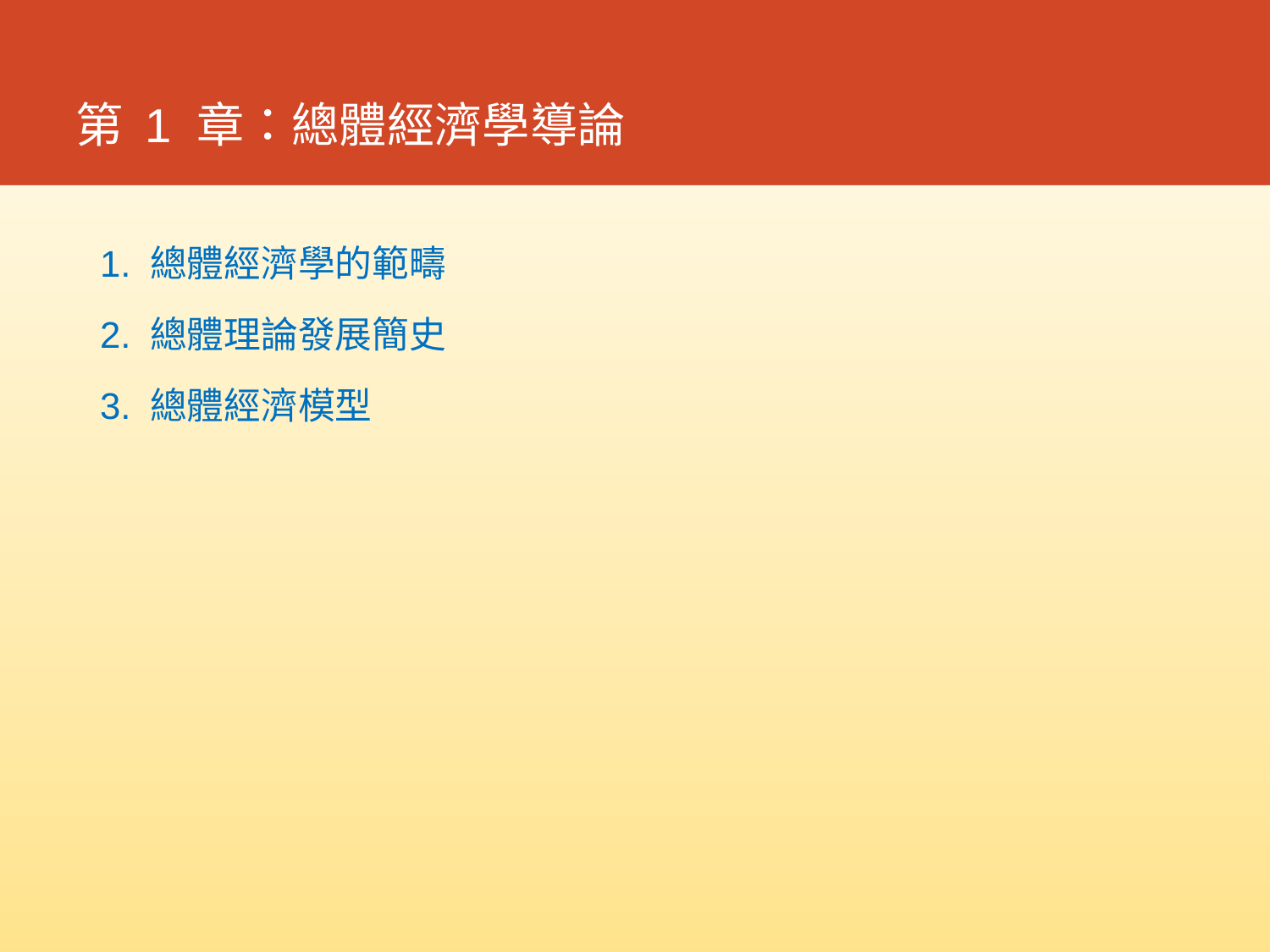

# 第 1 章：總體經濟學導論
總體經濟學的範疇
總體理論發展簡史
總體經濟模型